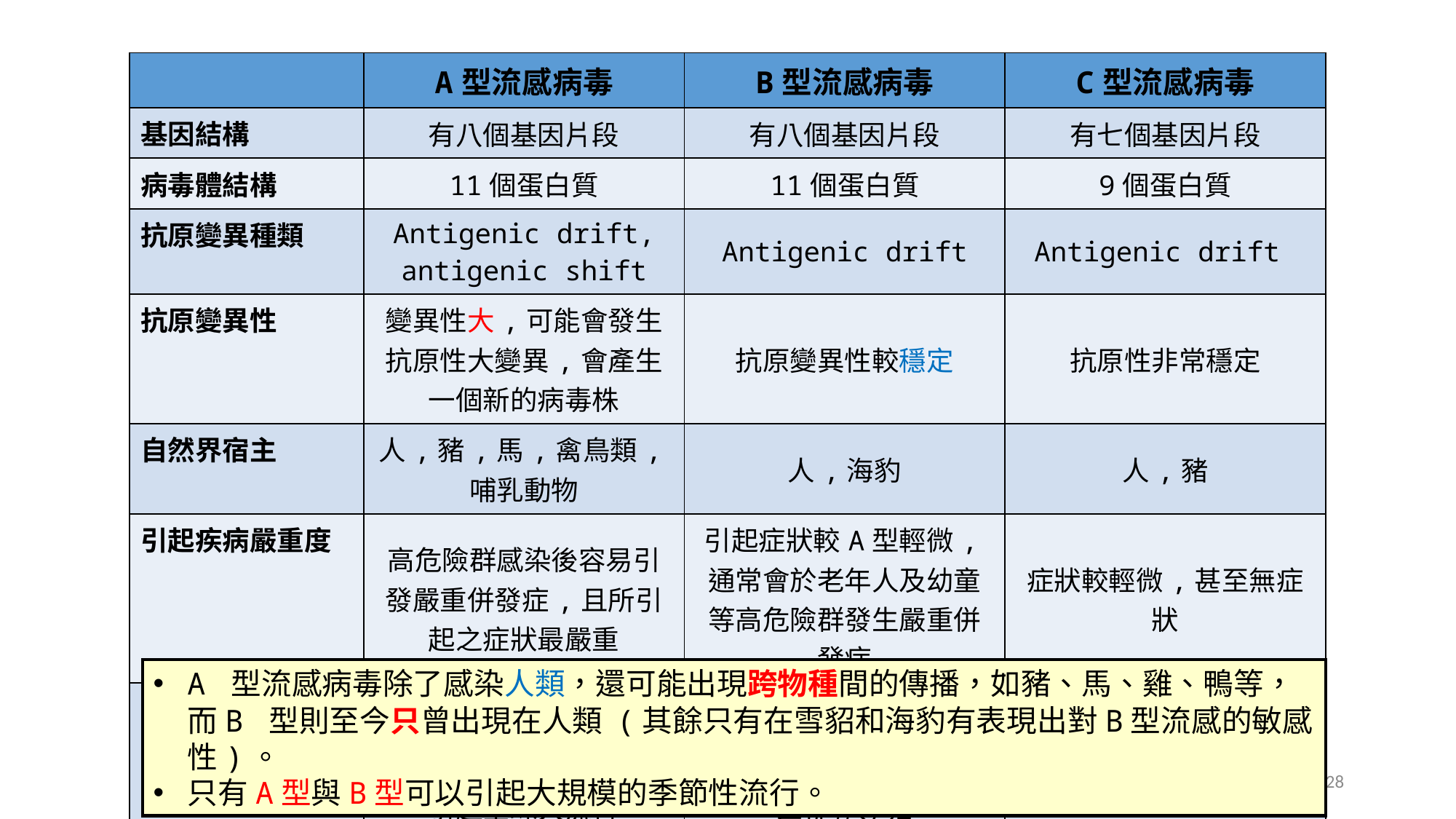

|  | A型流感病毒 | B型流感病毒 | C型流感病毒 |
| --- | --- | --- | --- |
| 基因結構 | 有八個基因片段 | 有八個基因片段 | 有七個基因片段 |
| 病毒體結構 | 11個蛋白質 | 11個蛋白質 | 9個蛋白質 |
| 抗原變異種類 | Antigenic drift, antigenic shift | Antigenic drift | Antigenic drift |
| 抗原變異性 | 變異性大,可能會發生抗原性大變異,會產生一個新的病毒株 | 抗原變異性較穩定 | 抗原性非常穩定 |
| 自然界宿主 | 人,豬,馬,禽鳥類,哺乳動物 | 人,海豹 | 人,豬 |
| 引起疾病嚴重度 | 高危險群感染後容易引發嚴重併發症,且所引起之症狀最嚴重 | 引起症狀較A型輕微,通常會於老年人及幼童等高危險群發生嚴重併發症 | 症狀較輕微,甚至無症狀 |
| 發生流行程度 | 易發生變異,如出現一種新的病毒亞型,將會引起全球大流行 | 引可能發生”Antigenic drift”,故恐會引起地區性的流行 | 無季節性 |
A 型流感病毒除了感染人類，還可能出現跨物種間的傳播，如豬、馬、雞、鴨等，而B 型則至今只曾出現在人類 (其餘只有在雪貂和海豹有表現出對B型流感的敏感性)。
只有A型與B型可以引起大規模的季節性流行。
28